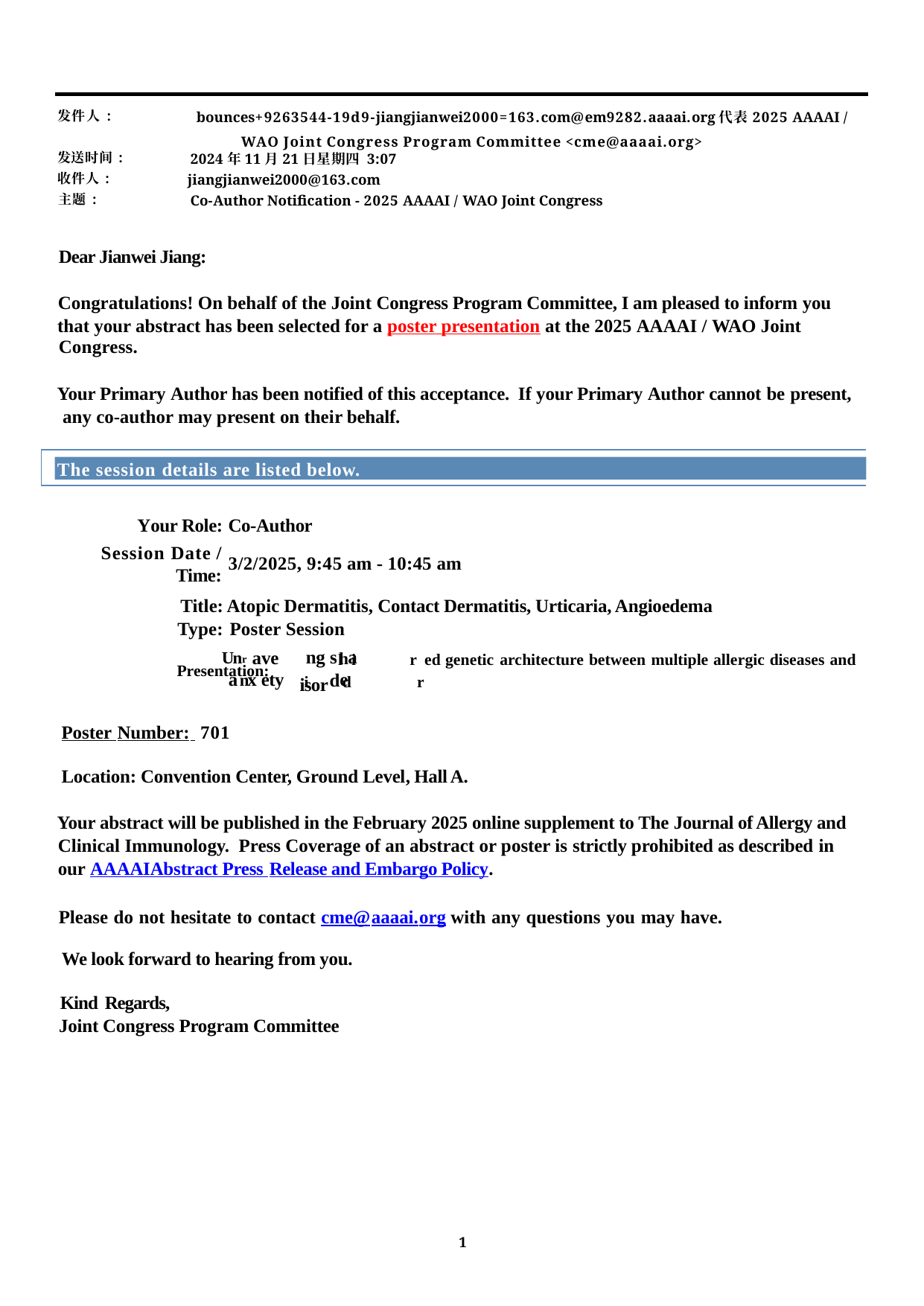

发件人:                 bounces+9263544-19d9-jiangjianwei2000=163.com@em9282.aaaai.org代表2025 AAAAI /
WAO Joint Congress Program Committee <cme@aaaai.org>
发送时间:                2024年11月21日星期四 3:07
收件人:                  jiangjianwei2000@163.com
主题:                    Co-Author Notification - 2025 AAAAI / WAO Joint Congress

Dear Jianwei Jiang:
Congratulations! On behalf of the Joint Congress Program Committee, I am pleased to inform you      that your abstract has been selected for a poster presentation at the 2025 AAAAI / WAO Joint
Congress.

Your Primary Author has been notified of this acceptance.  If your Primary Author cannot be present,  any co-author may present on their behalf.
|  |
| --- |
The session details are listed below.

Your Role: Co-Author

Session Date / Time:

3/2/2025, 9:45 am - 10:45 am
Title: Atopic Dermatitis, Contact Dermatitis, Urticaria, Angioedema                               Type: Poster Session
Presentation:       i      ldi           rred genetic architecture between multiple allergic diseases and

Poster Number:  701

Location: Convention Center, Ground Level, Hall A.
Your abstract will be published in the February 2025 online supplement to The Journal of Allergy and  Clinical Immunology.  Press Coverage of an abstract or poster is strictly prohibited as described in     our AAAAIAbstract Press Release and Embargo Policy.
Please do not hesitate to contact cme@aaaai.org with any questions you may have.                              We look forward to hearing from you.

Kind Regards,

Joint Congress Program Committee

h

U

ng s

ave

a

n

r

isor

d

ety

a

e

n

x

1